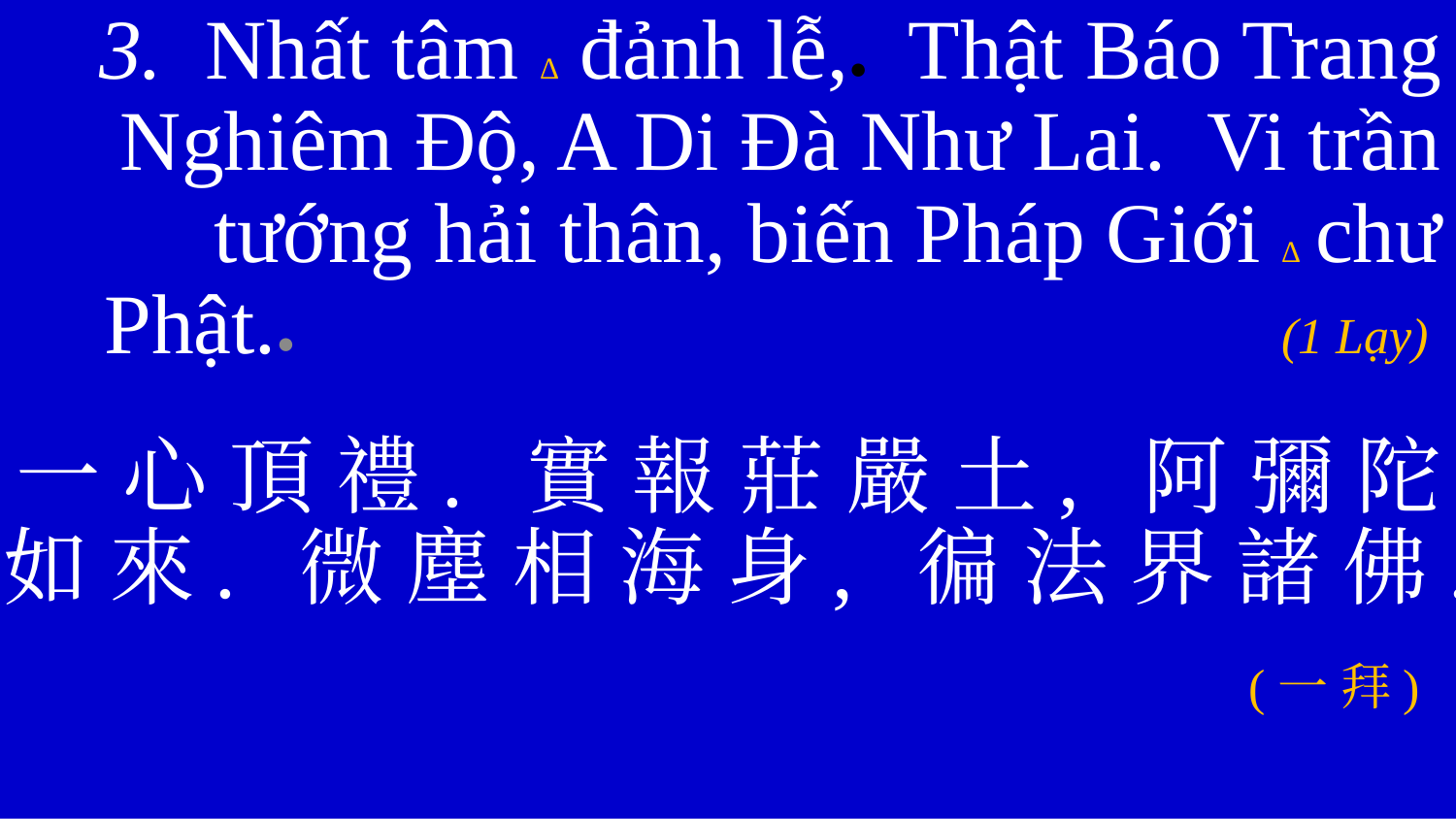

3.  Nhất tâm ∆ đảnh lễ,●  Thật Báo Trang Nghiêm Độ, A Di Đà Như Lai.  Vi trần tướng hải thân, biến Pháp Giới ∆  chư Phật.●							 (1 Lạy)

一 心 頂 禮.  實 報 莊 嚴 土,  阿 彌 陀 如 來.  微 塵 相 海 身,  徧 法 界 諸 佛.
 (一 拜)